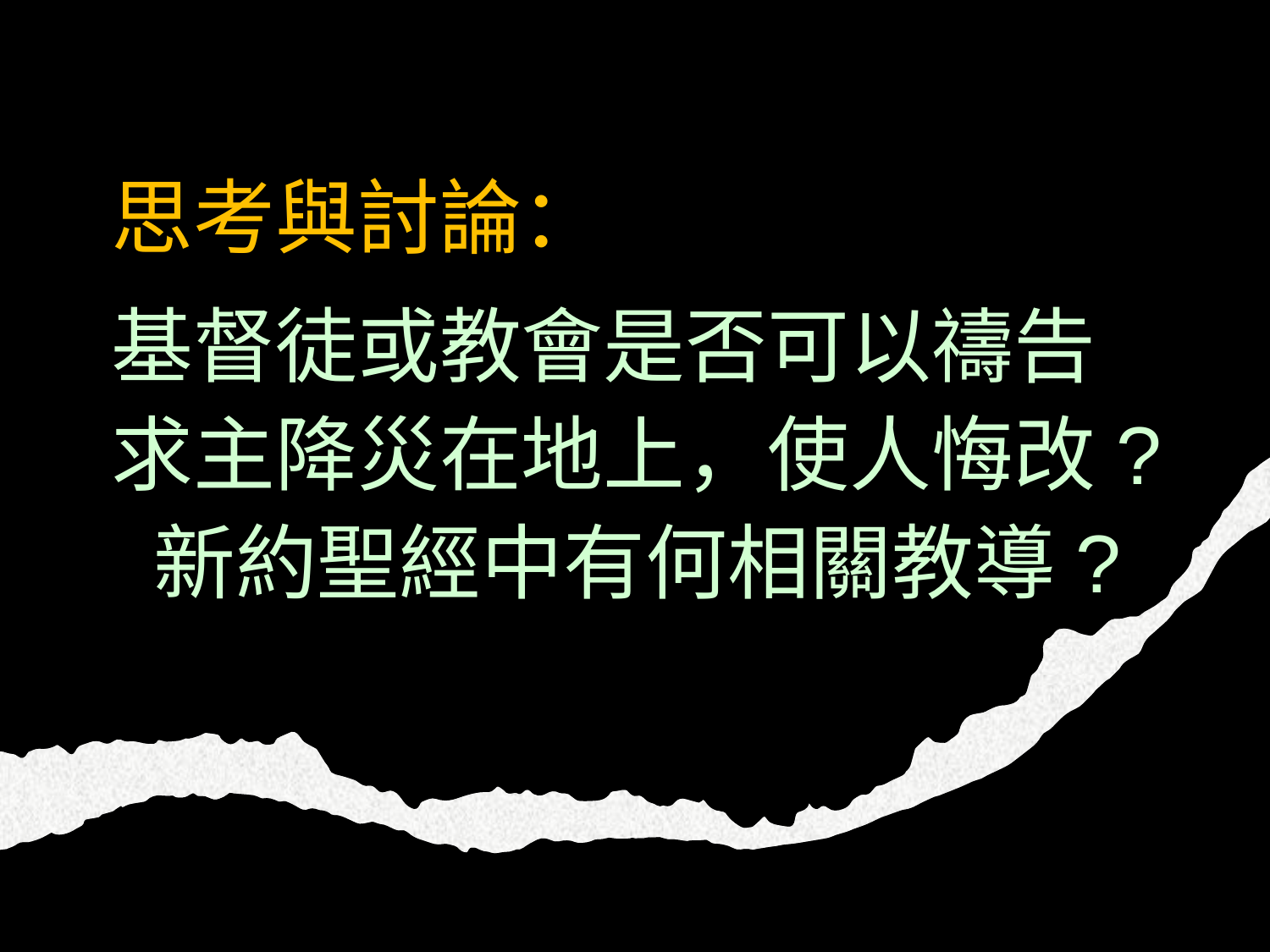

思考與討論：
基督徒或教會是否可以禱告求主降災在地上，使人悔改?  新約聖經中有何相關教導?